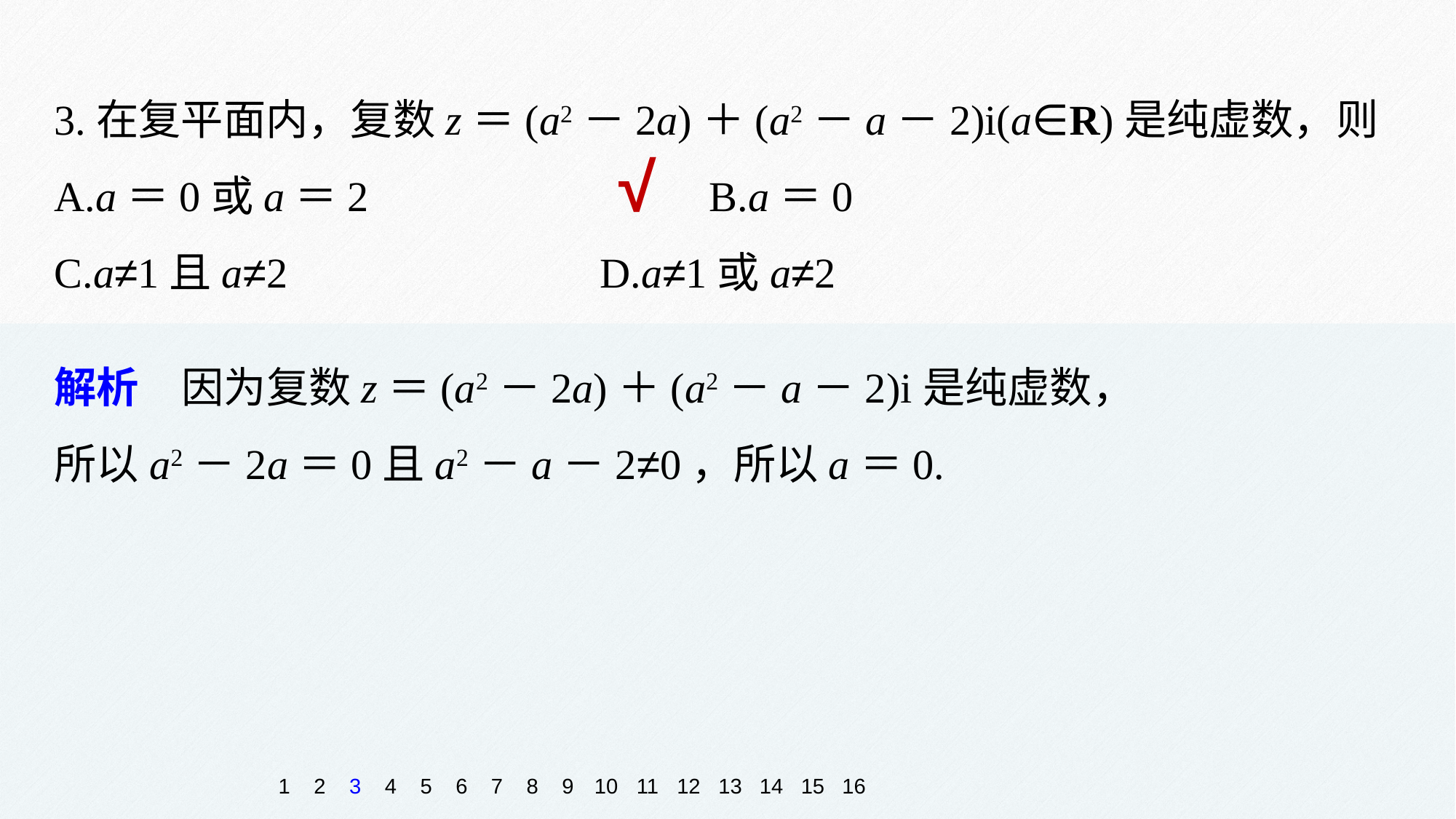

3.在复平面内，复数z＝(a2－2a)＋(a2－a－2)i(a∈R)是纯虚数，则
A.a＝0或a＝2  			B.a＝0
C.a≠1且a≠2  			D.a≠1或a≠2
√
解析　因为复数z＝(a2－2a)＋(a2－a－2)i是纯虚数，
所以a2－2a＝0且a2－a－2≠0，所以a＝0.
1
2
3
4
5
6
7
8
9
10
11
12
13
14
15
16